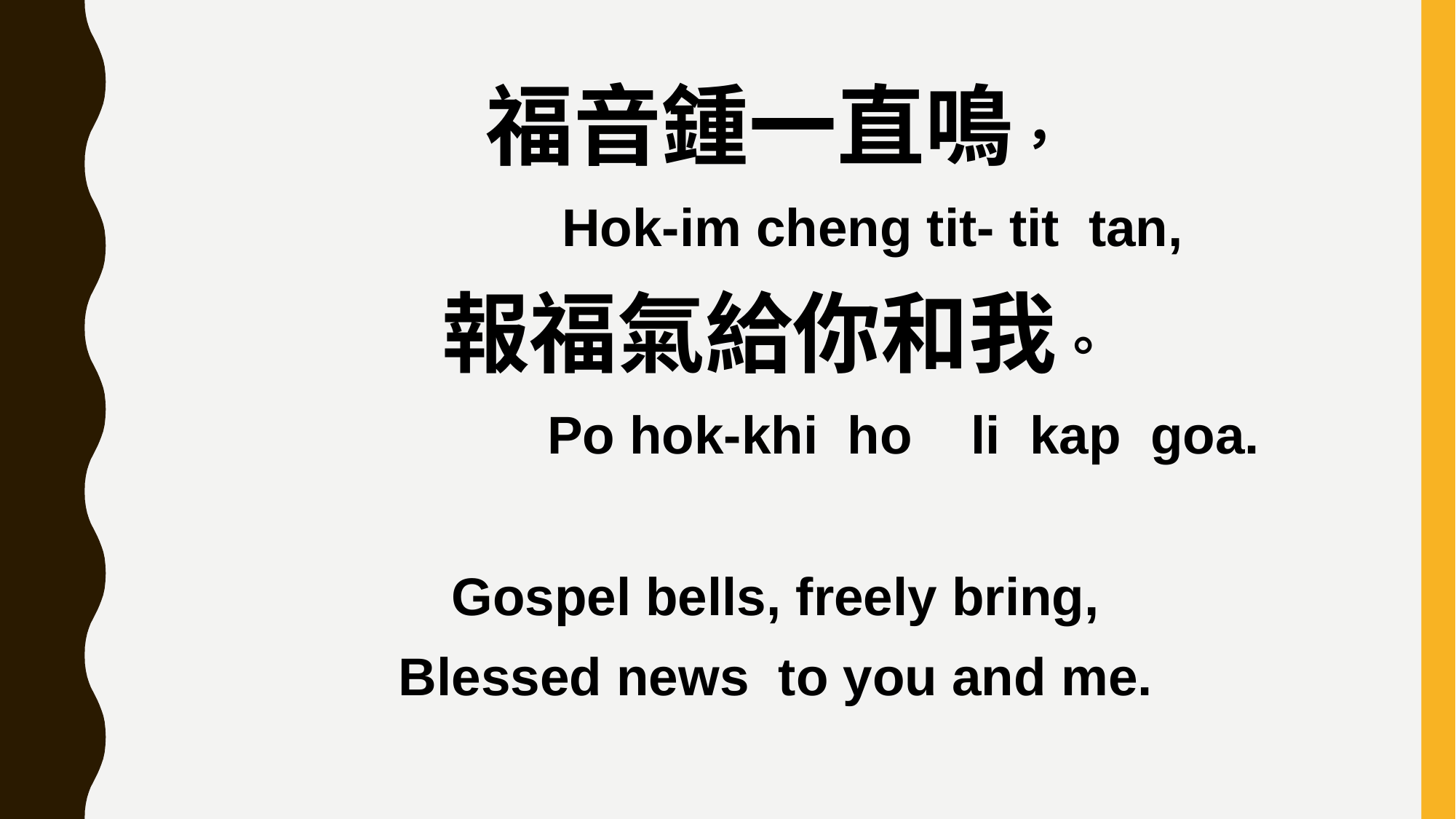

福音鍾一直鳴，
                             Hok-im cheng tit- tit  tan,
報福氣給你和我。
                            Po hok-khi  ho    li  kap  goa.

Gospel bells, freely bring,
Blessed news  to you and me.